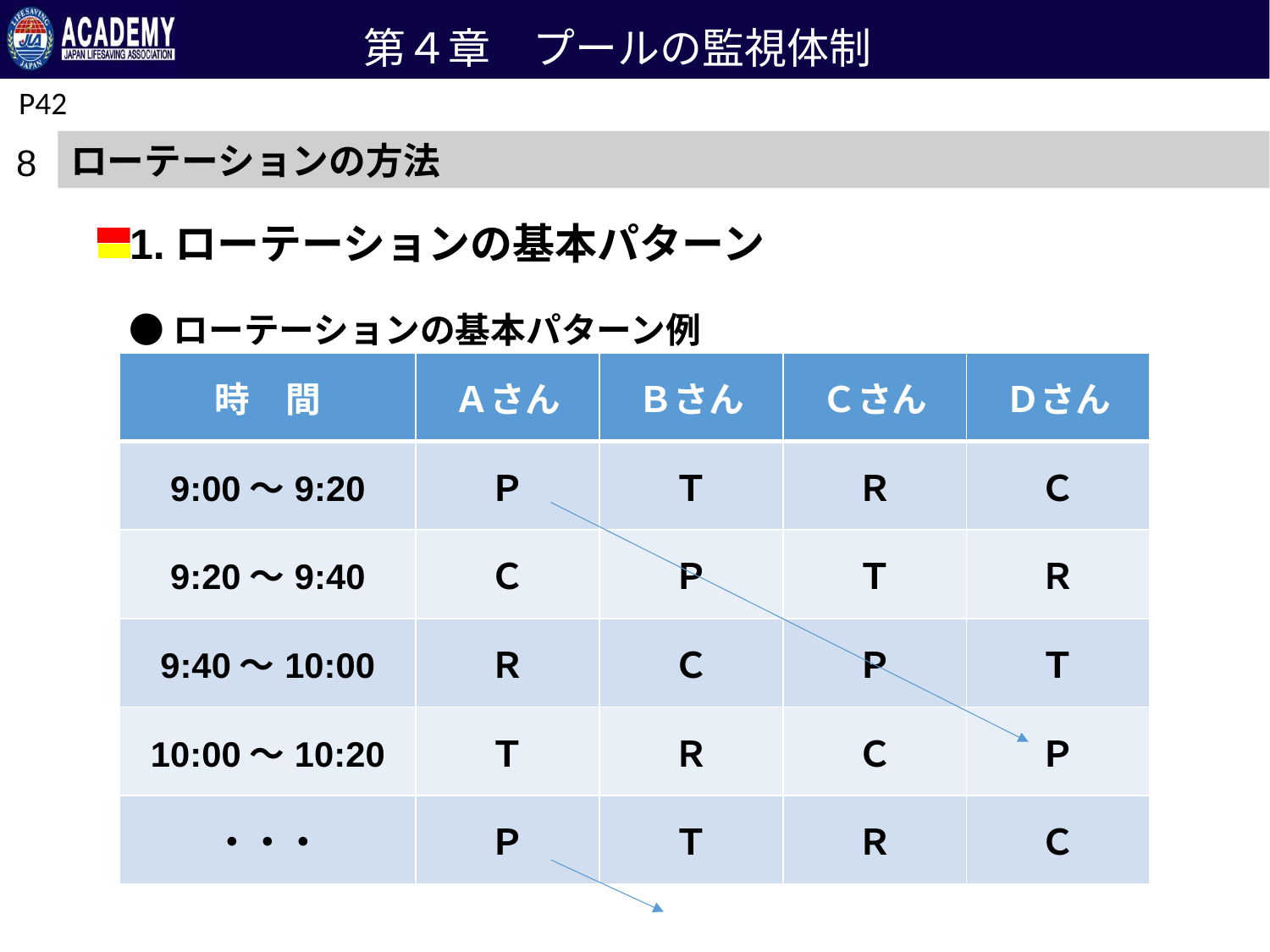

第４章　プールの監視体制
P42
ローテーションの方法
8
1.ローテーションの基本パターン
●ローテーションの基本パターン例
| 時　間 | Ａさん | Ｂさん | Ｃさん | Ｄさん |
| --- | --- | --- | --- | --- |
| 9:00～9:20 | Ｐ | Ｔ | Ｒ | Ｃ |
| 9:20～9:40 | Ｃ | Ｐ | Ｔ | Ｒ |
| 9:40～10:00 | Ｒ | Ｃ | Ｐ | Ｔ |
| 10:00～10:20 | Ｔ | Ｒ | Ｃ | Ｐ |
| ・・・ | Ｐ | Ｔ | Ｒ | Ｃ |